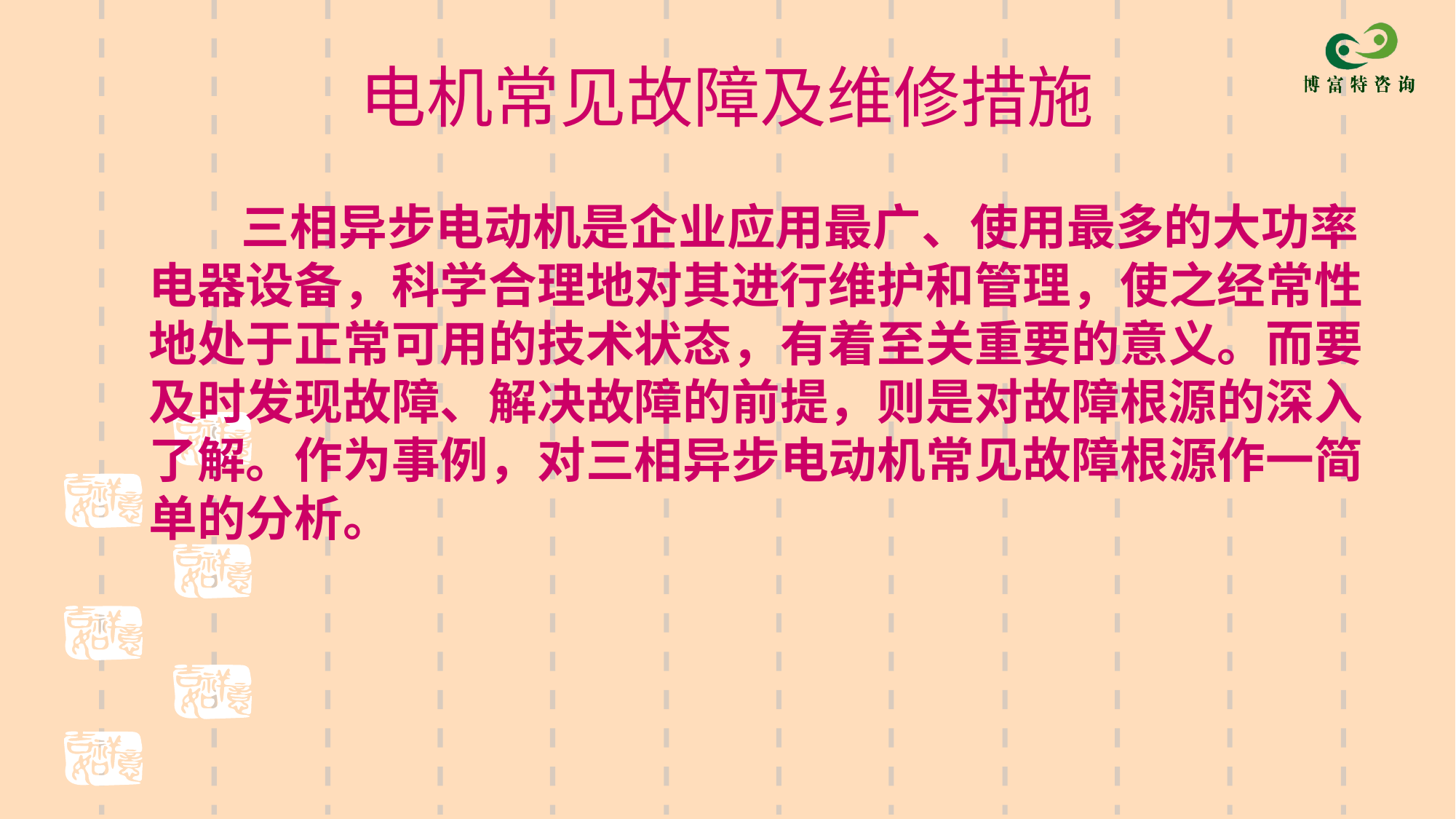

# 电机常见故障及维修措施
           三相异步电动机是企业应用最广、使用最多的大功率电器设备，科学合理地对其进行维护和管理，使之经常性地处于正常可用的技术状态，有着至关重要的意义。而要及时发现故障、解决故障的前提，则是对故障根源的深入了解。作为事例，对三相异步电动机常见故障根源作一简单的分析。